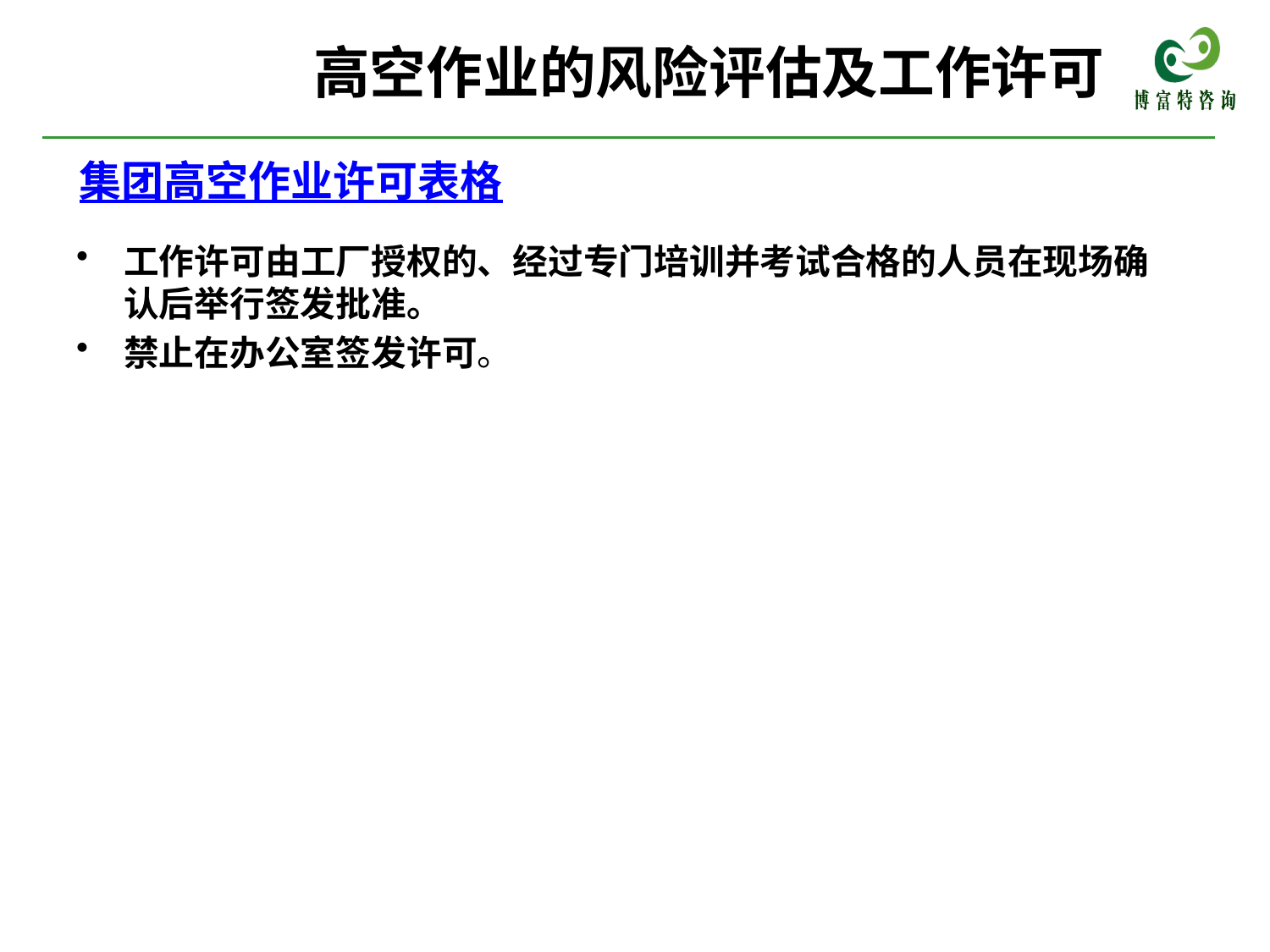

高空作业的风险评估及工作许可
集团高空作业许可表格
工作许可由工厂授权的、经过专门培训并考试合格的人员在现场确认后举行签发批准。
禁止在办公室签发许可。